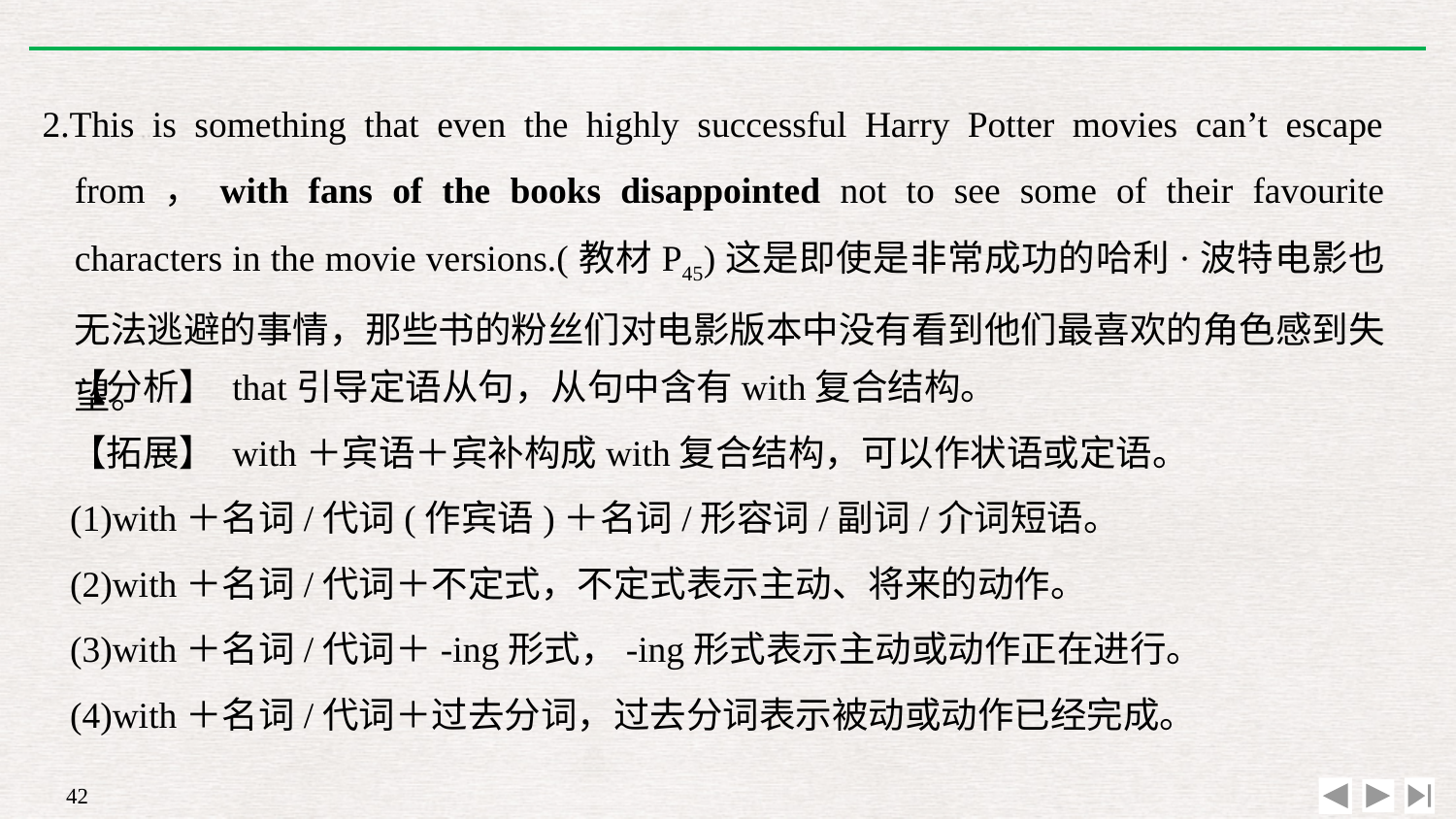

2.This is something that even the highly successful Harry Potter movies can’t escape from，with fans of the books disappointed not to see some of their favourite characters in the movie versions.(教材P45)这是即使是非常成功的哈利·波特电影也无法逃避的事情，那些书的粉丝们对电影版本中没有看到他们最喜欢的角色感到失望。
【分析】 that引导定语从句，从句中含有with复合结构。
【拓展】 with＋宾语＋宾补构成with复合结构，可以作状语或定语。
(1)with＋名词/代词(作宾语)＋名词/形容词/副词/介词短语。
(2)with＋名词/代词＋不定式，不定式表示主动、将来的动作。
(3)with＋名词/代词＋-ing形式，-ing形式表示主动或动作正在进行。
(4)with＋名词/代词＋过去分词，过去分词表示被动或动作已经完成。